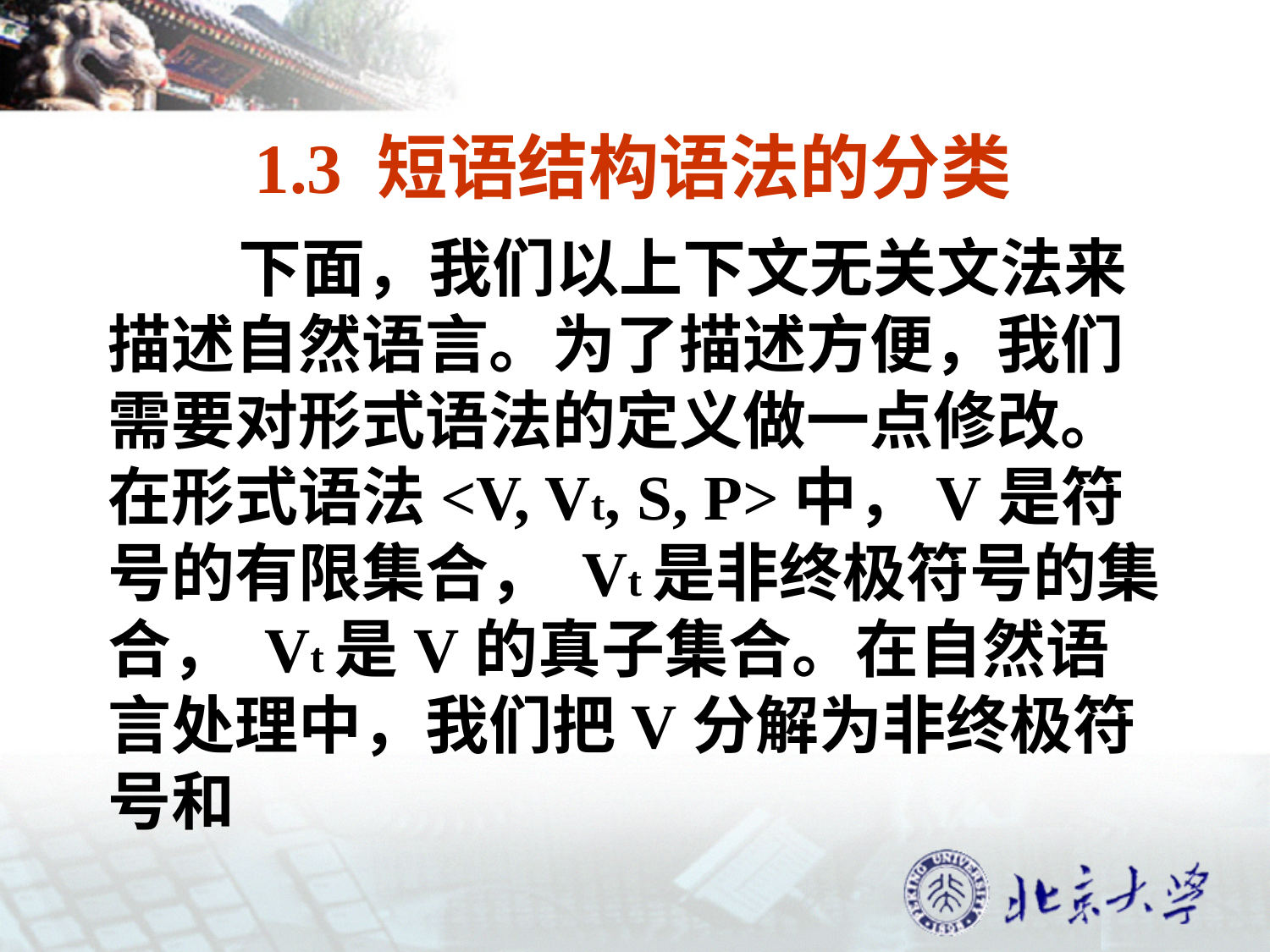

1.3 短语结构语法的分类
        下面，我们以上下文无关文法来
描述自然语言。为了描述方便，我们
需要对形式语法的定义做一点修改。
在形式语法<V, Vt, S, P>中，V是符号的有限集合， Vt是非终极符号的集合， Vt是V的真子集合。在自然语言处理中，我们把V分解为非终极符号和